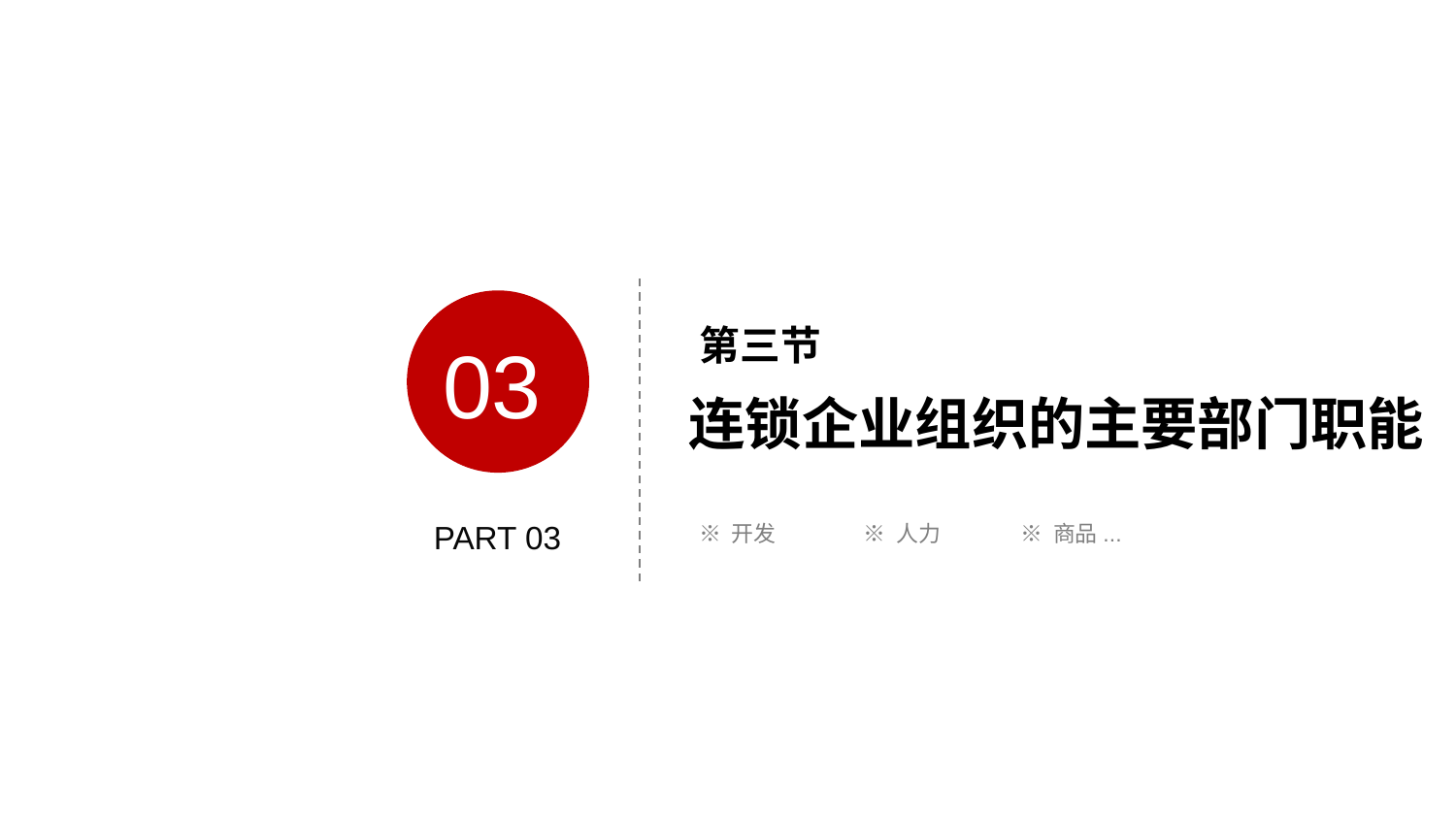

第三节
连锁企业组织的主要部门职能
03
※ 开发
※ 人力
※ 商品...
PART 03